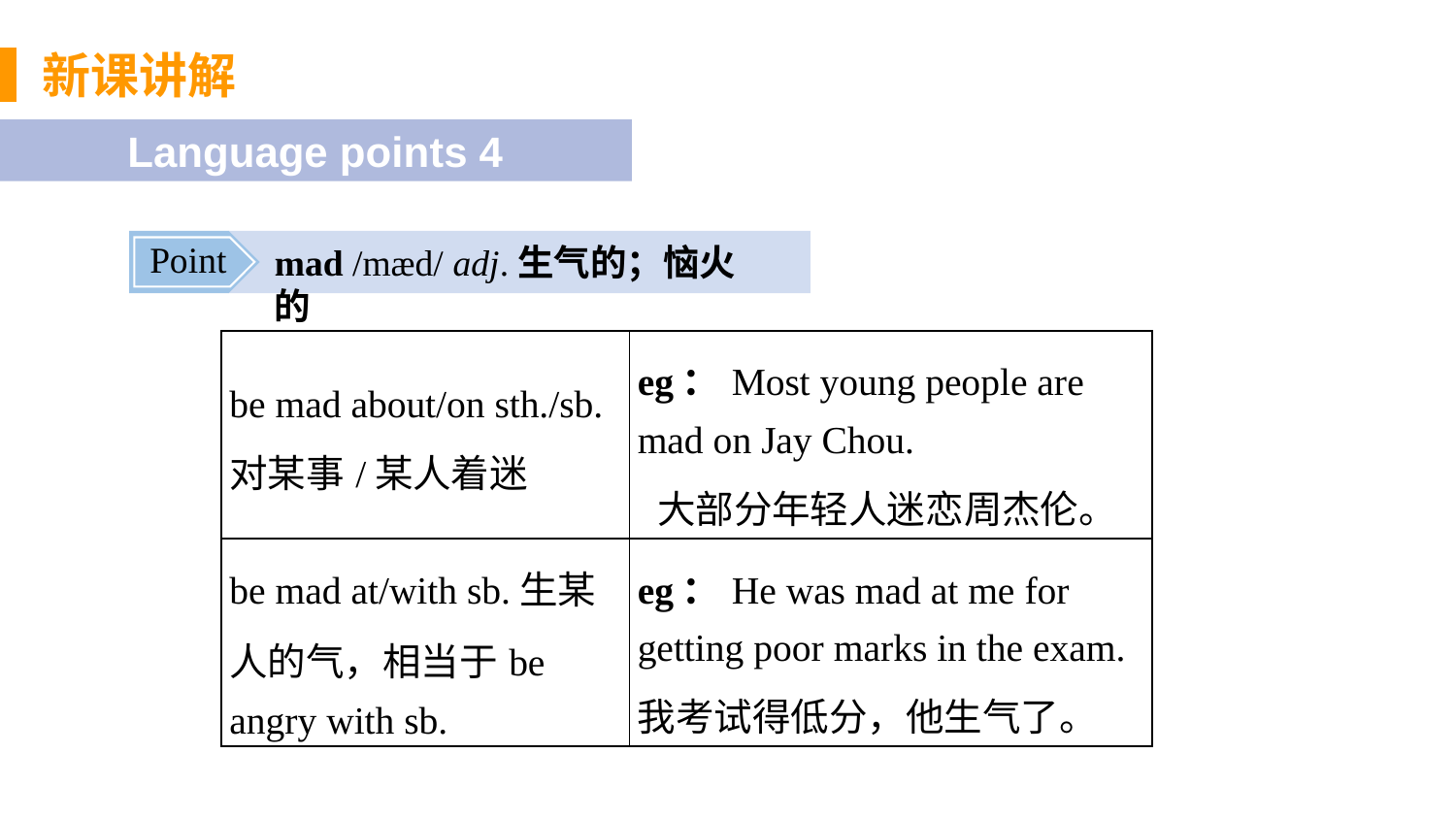

新课讲解

Language points 4

mad /mæd/ adj.生气的；恼火的

Point

| be mad about/on sth./sb.对某事/某人着迷 | eg：Most young people are mad on Jay Chou. 大部分年轻人迷恋周杰伦。 |
| --- | --- |
| be mad at/with sb.生某人的气，相当于be angry with sb. | eg：He was mad at me for getting poor marks in the exam. 我考试得低分，他生气了。 |